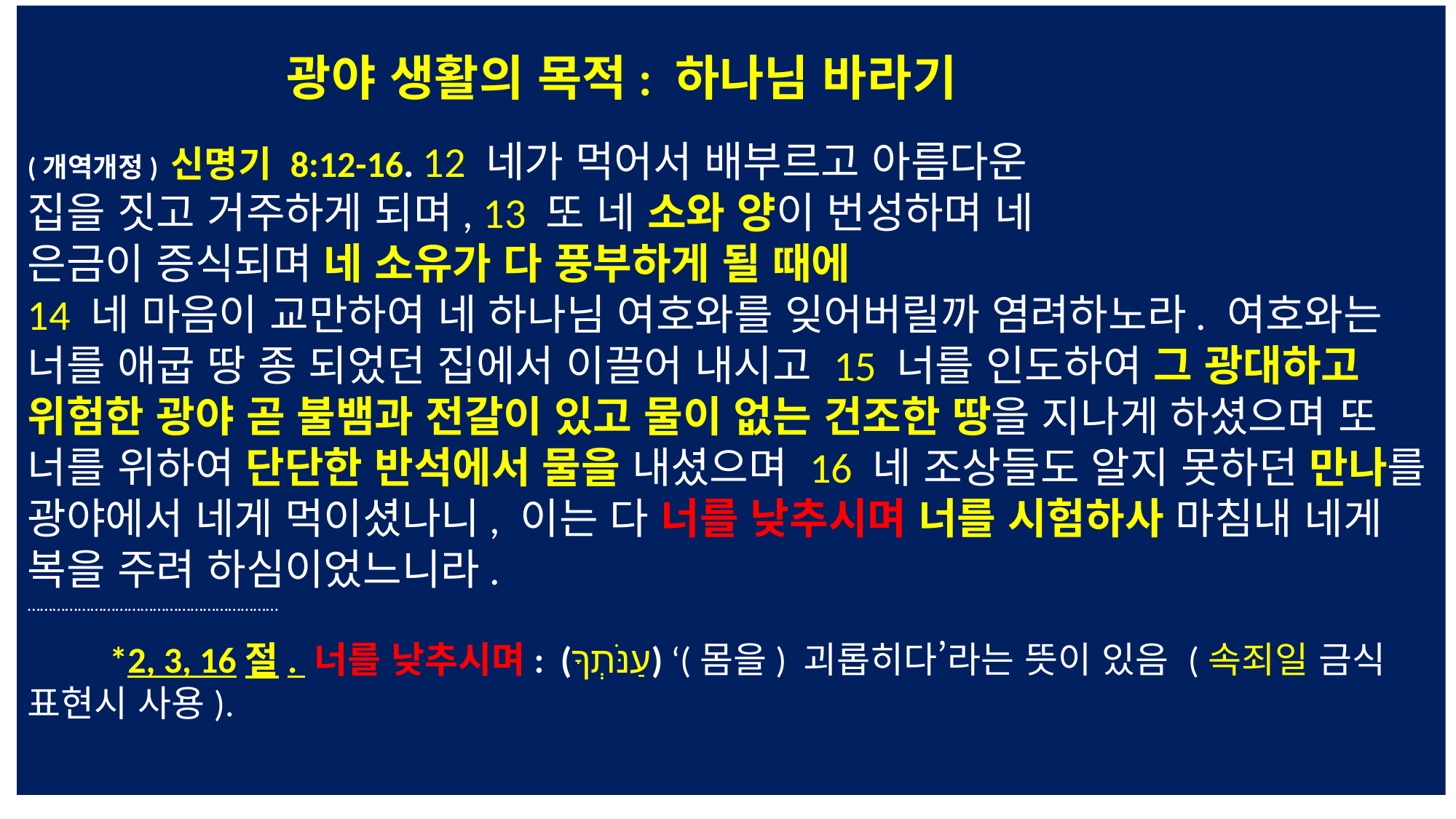

광야 생활의 목적: 하나님 바라기

(개역개정) 신명기 8:12-16. 12 네가 먹어서 배부르고 아름다운
집을 짓고 거주하게 되며, 13 또 네 소와 양이 번성하며 네
은금이 증식되며 네 소유가 다 풍부하게 될 때에
14 네 마음이 교만하여 네 하나님 여호와를 잊어버릴까 염려하노라. 여호와는 너를 애굽 땅 종 되었던 집에서 이끌어 내시고 15 너를 인도하여 그 광대하고 위험한 광야 곧 불뱀과 전갈이 있고 물이 없는 건조한 땅을 지나게 하셨으며 또 너를 위하여 단단한 반석에서 물을 내셨으며 16 네 조상들도 알지 못하던 만나를 광야에서 네게 먹이셨나니, 이는 다 너를 낮추시며 너를 시험하사 마침내 네게 복을 주려 하심이었느니라.
……………………………………………………

          *2, 3, 16절. 너를 낮추시며:  (‎עַנֹּתְךָ) ‘(몸을) 괴롭히다’라는 뜻이 있음 (속죄일 금식 표현시 사용).